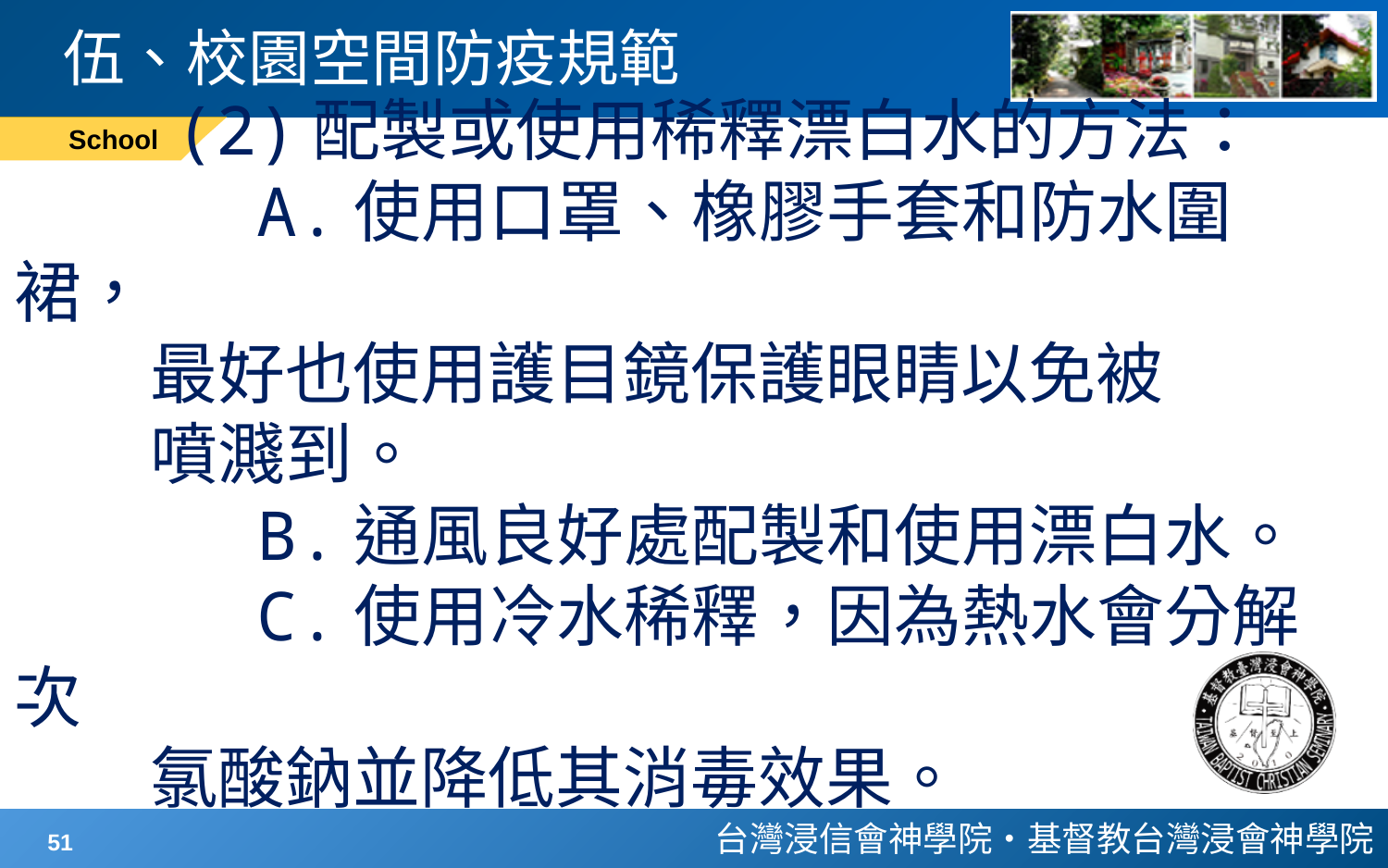

# 伍、校園空間防疫規範
School
    (2)配製或使用稀釋漂白水的方法：
      A.使用口罩、橡膠手套和防水圍裙，
        最好也使用護目鏡保護眼睛以免被
        噴濺到。
      B.通風良好處配製和使用漂白水。
      C.使用冷水稀釋，因為熱水會分解次
        氯酸鈉並降低其消毒效果。